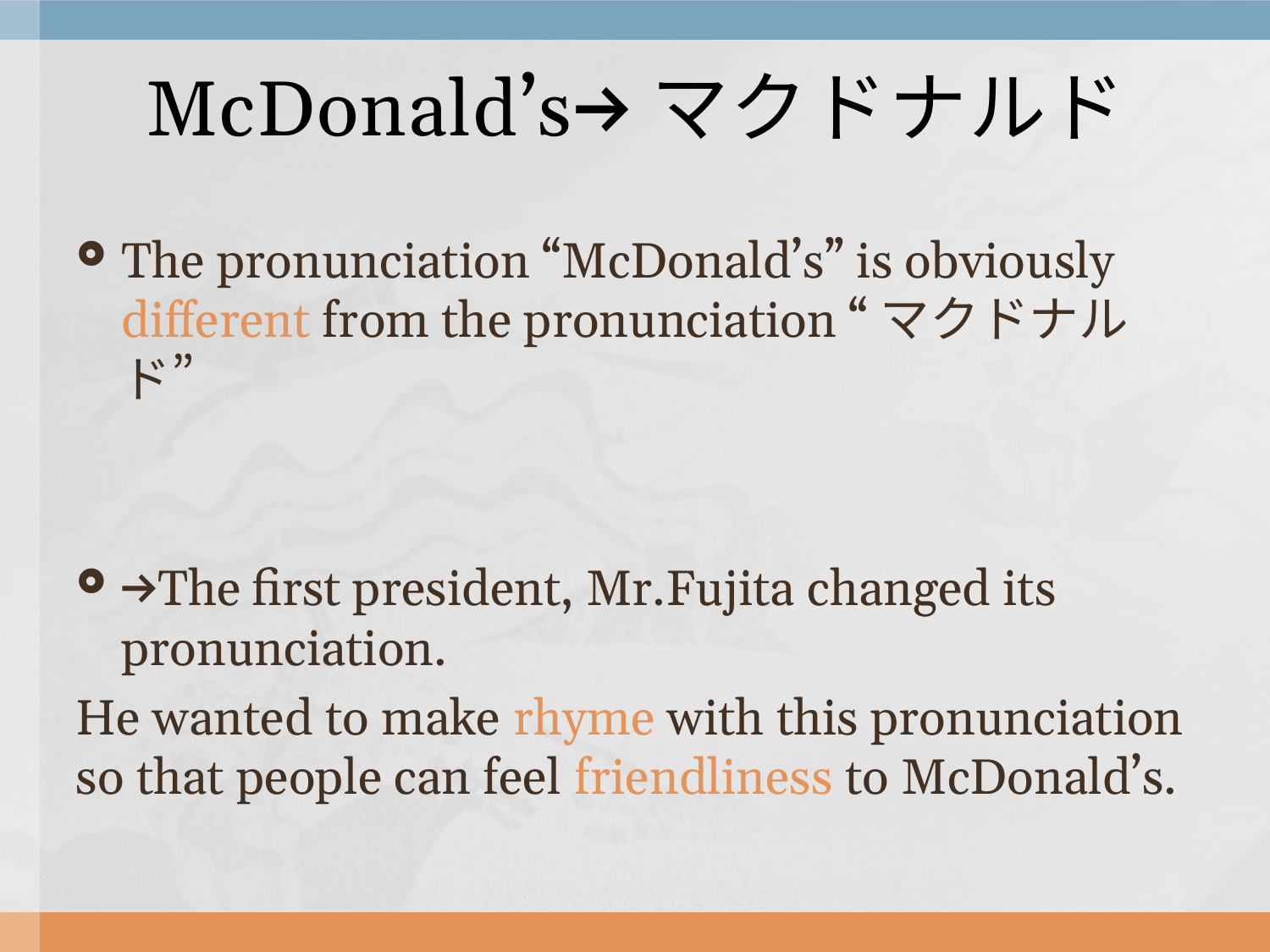

# McDonald’s→マクドナルド
The pronunciation “McDonald’s” is obviously different from the pronunciation “マクドナルド”

→The first president, Mr.Fujita changed its pronunciation.
He wanted to make rhyme with this pronunciation so that people can feel friendliness to McDonald’s.